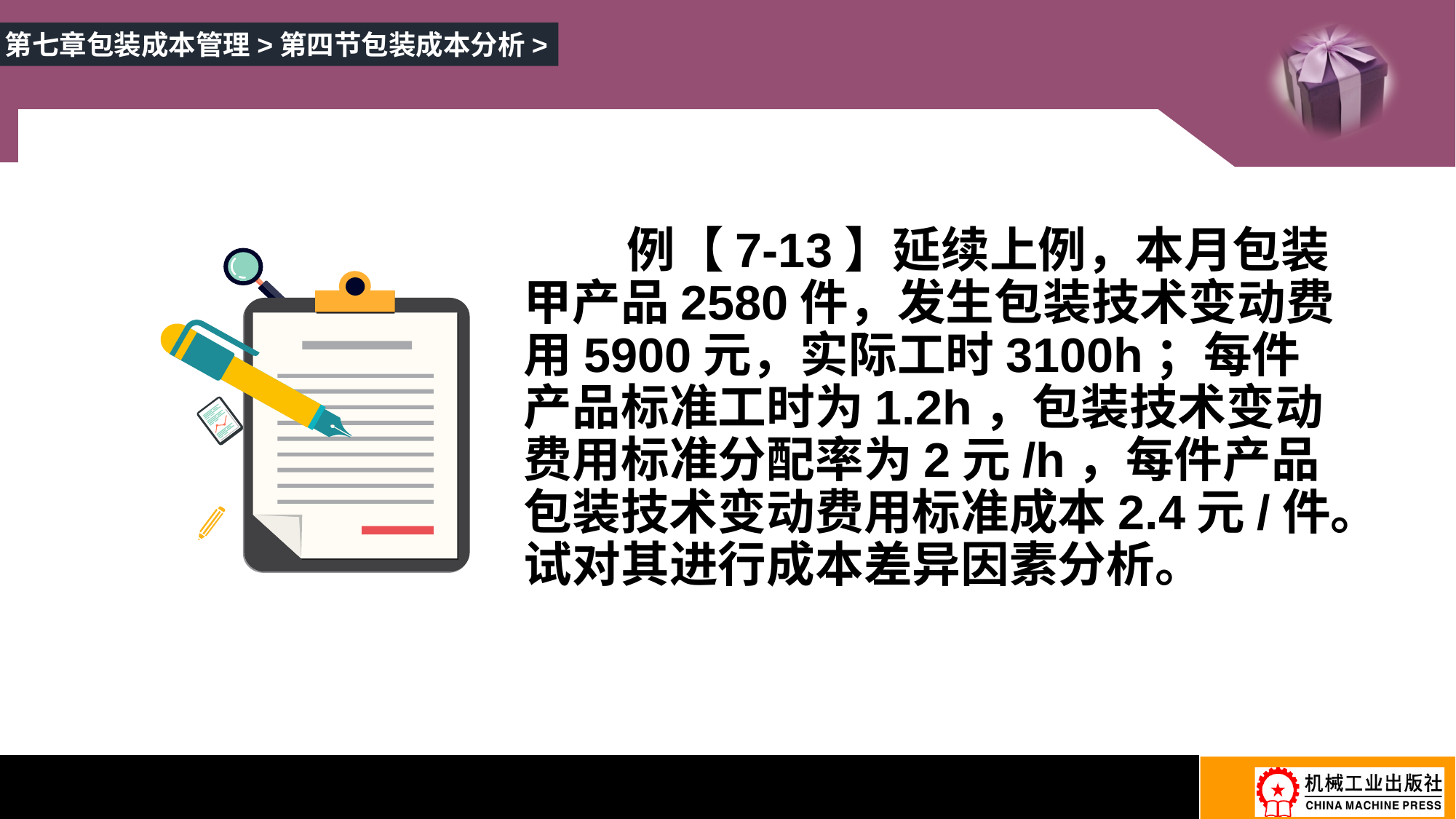

第七章包装成本管理>第四节包装成本分析>
例【7-13】延续上例，本月包装甲产品2580件，发生包装技术变动费用5900元，实际工时3100h；每件产品标准工时为1.2h，包装技术变动费用标准分配率为2元/h，每件产品包装技术变动费用标准成本2.4元/件。试对其进行成本差异因素分析。